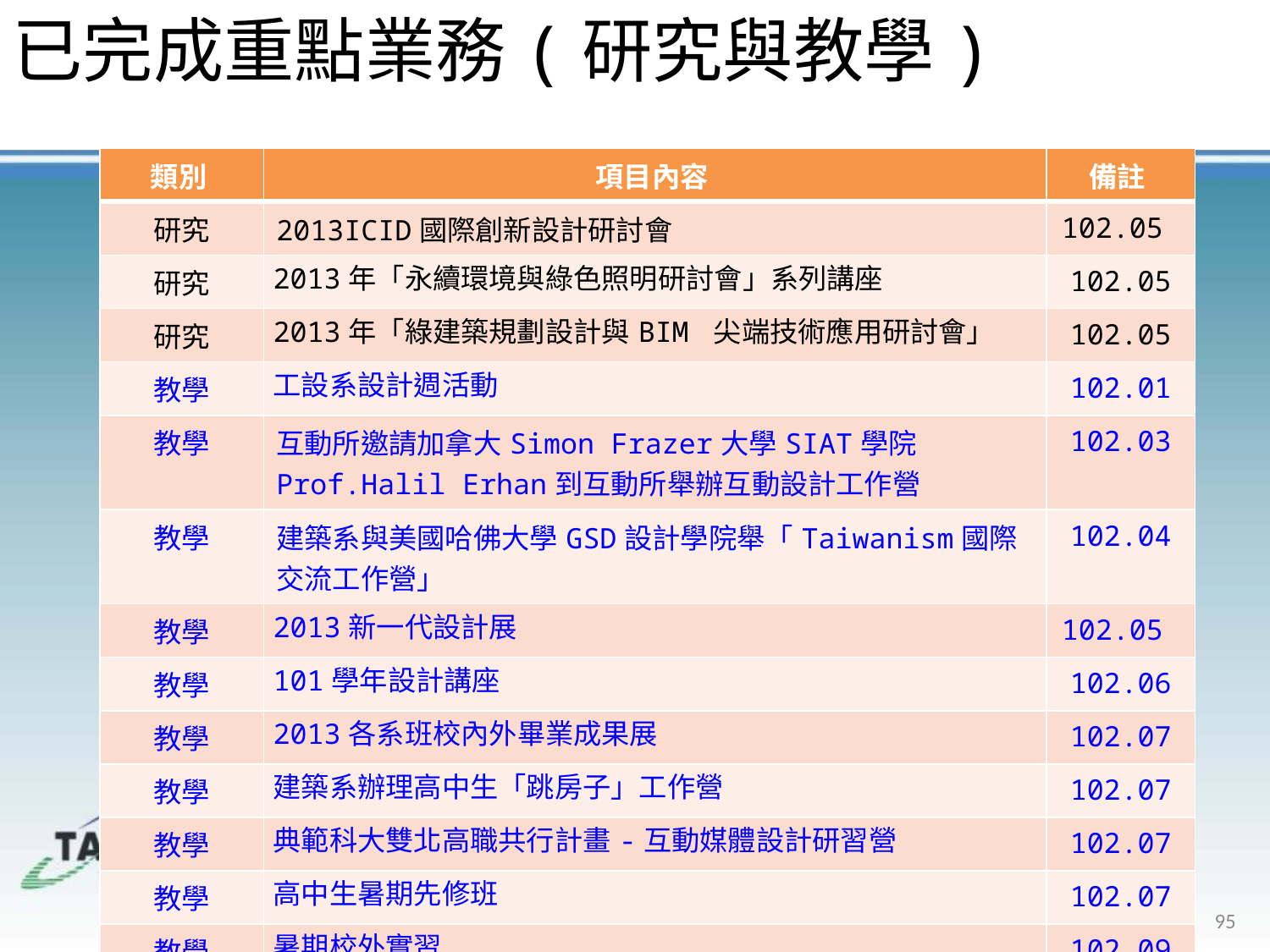

# 已完成重點業務(研究與教學)
| 類別 | 項目內容 | 備註 |
| --- | --- | --- |
| 研究 | 2013ICID國際創新設計研討會 | 102.05 |
| 研究 | 2013年「永續環境與綠色照明研討會」系列講座 | 102.05 |
| 研究 | 2013年「綠建築規劃設計與BIM 尖端技術應用研討會」 | 102.05 |
| 教學 | 工設系設計週活動 | 102.01 |
| 教學 | 互動所邀請加拿大Simon Frazer大學SIAT學院 Prof.Halil Erhan到互動所舉辦互動設計工作營 | 102.03 |
| 教學 | 建築系與美國哈佛大學GSD設計學院舉「Taiwanism國際交流工作營」 | 102.04 |
| 教學 | 2013新一代設計展 | 102.05 |
| 教學 | 101學年設計講座 | 102.06 |
| 教學 | 2013各系班校內外畢業成果展 | 102.07 |
| 教學 | 建築系辦理高中生「跳房子」工作營 | 102.07 |
| 教學 | 典範科大雙北高職共行計畫-互動媒體設計研習營 | 102.07 |
| 教學 | 高中生暑期先修班 | 102.07 |
| 教學 | 暑期校外實習 | 102.09 |
| 教學 | 新生與家長座談會 | 102.09 |
95